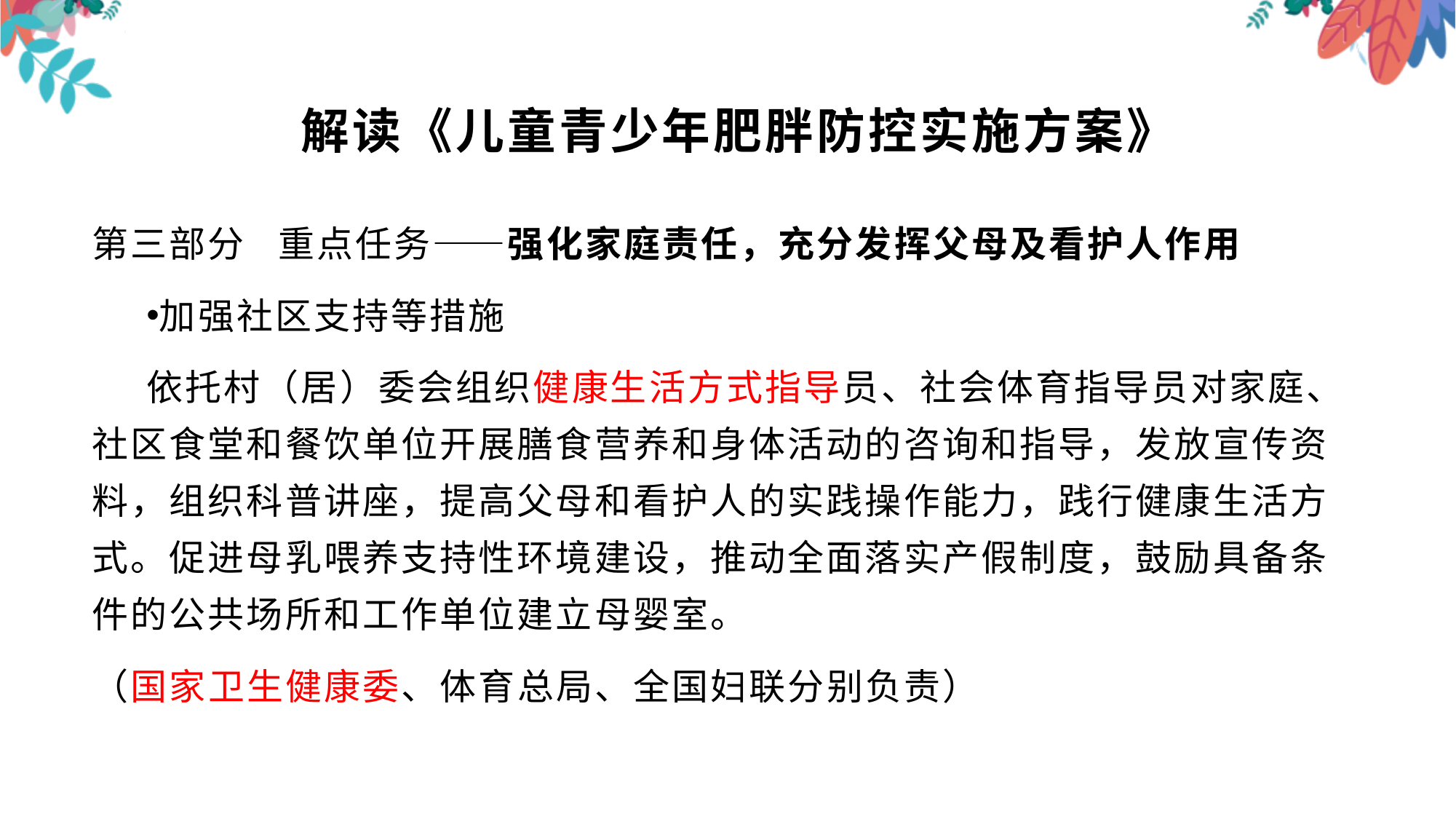

# 解读《儿童青少年肥胖防控实施方案》
第三部分   重点任务——强化家庭责任，充分发挥父母及看护人作用
加强社区支持等措施
依托村（居）委会组织健康生活方式指导员、社会体育指导员对家庭、社区食堂和餐饮单位开展膳食营养和身体活动的咨询和指导，发放宣传资料，组织科普讲座，提高父母和看护人的实践操作能力，践行健康生活方式。促进母乳喂养支持性环境建设，推动全面落实产假制度，鼓励具备条件的公共场所和工作单位建立母婴室。
（国家卫生健康委、体育总局、全国妇联分别负责）